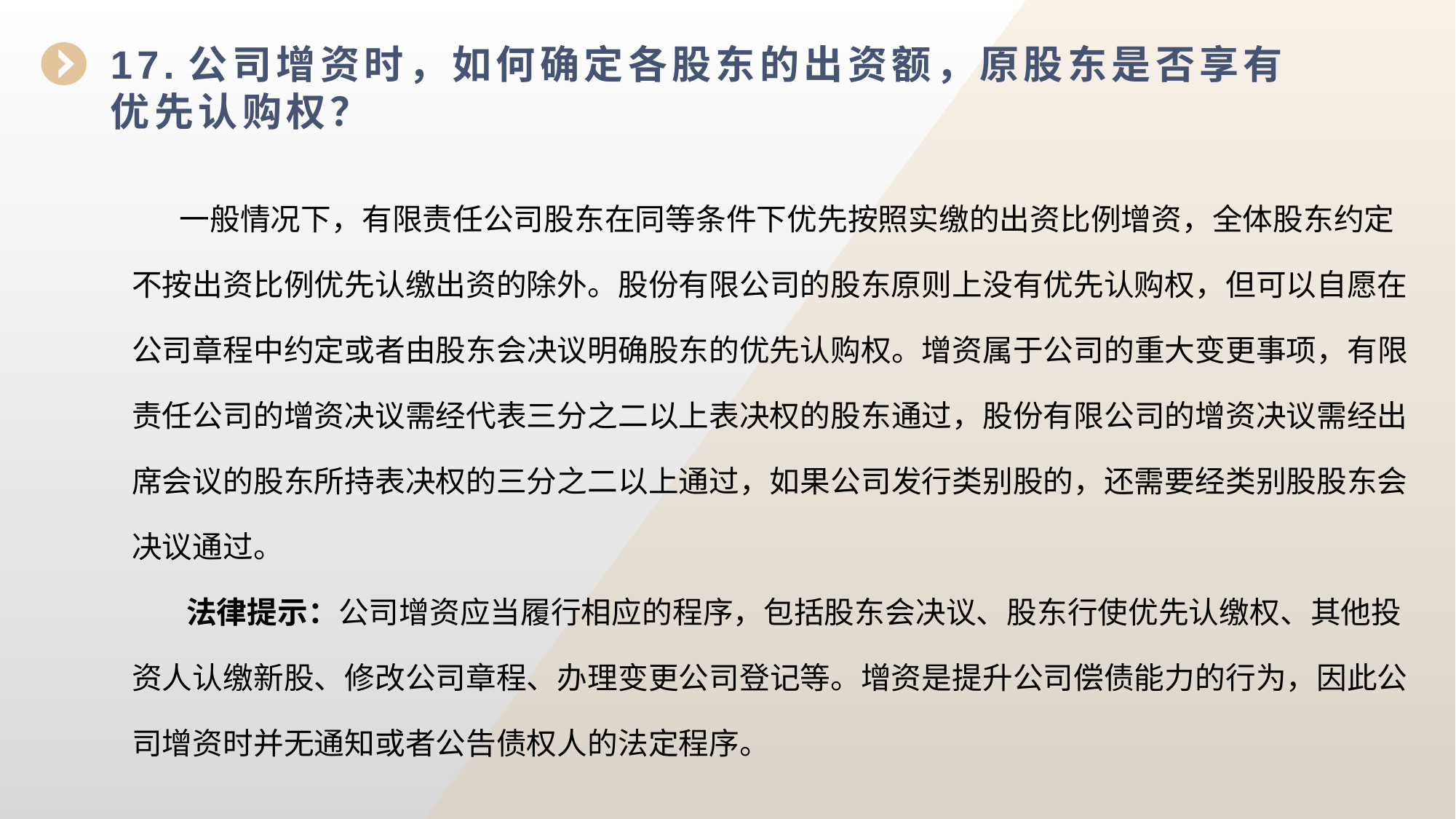

17.公司增资时，如何确定各股东的出资额，原股东是否享有优先认购权？

      一般情况下，有限责任公司股东在同等条件下优先按照实缴的出资比例增资，全体股东约定不按出资比例优先认缴出资的除外。股份有限公司的股东原则上没有优先认购权，但可以自愿在公司章程中约定或者由股东会决议明确股东的优先认购权。增资属于公司的重大变更事项，有限责任公司的增资决议需经代表三分之二以上表决权的股东通过，股份有限公司的增资决议需经出席会议的股东所持表决权的三分之二以上通过，如果公司发行类别股的，还需要经类别股股东会决议通过。
       法律提示：公司增资应当履行相应的程序，包括股东会决议、股东行使优先认缴权、其他投资人认缴新股、修改公司章程、办理变更公司登记等。增资是提升公司偿债能力的行为，因此公司增资时并无通知或者公告债权人的法定程序。